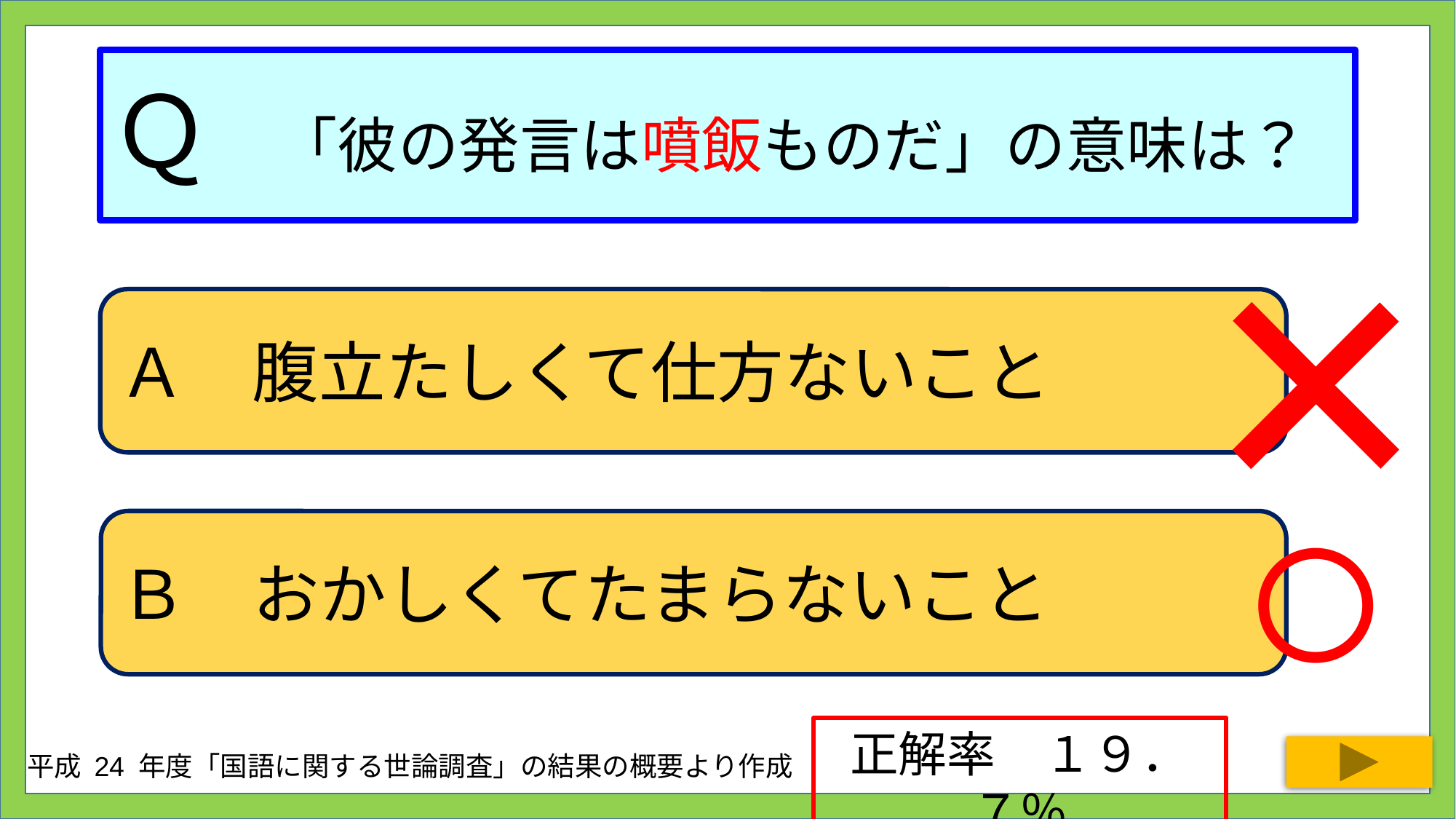

# Ｑ　「彼の発言は噴飯ものだ」の意味は？
×
Ａ　腹立たしくて仕方ないこと
○
Ｂ　おかしくてたまらないこと
正解率　１９．７％

平成 24 年度「国語に関する世論調査」の結果の概要より作成